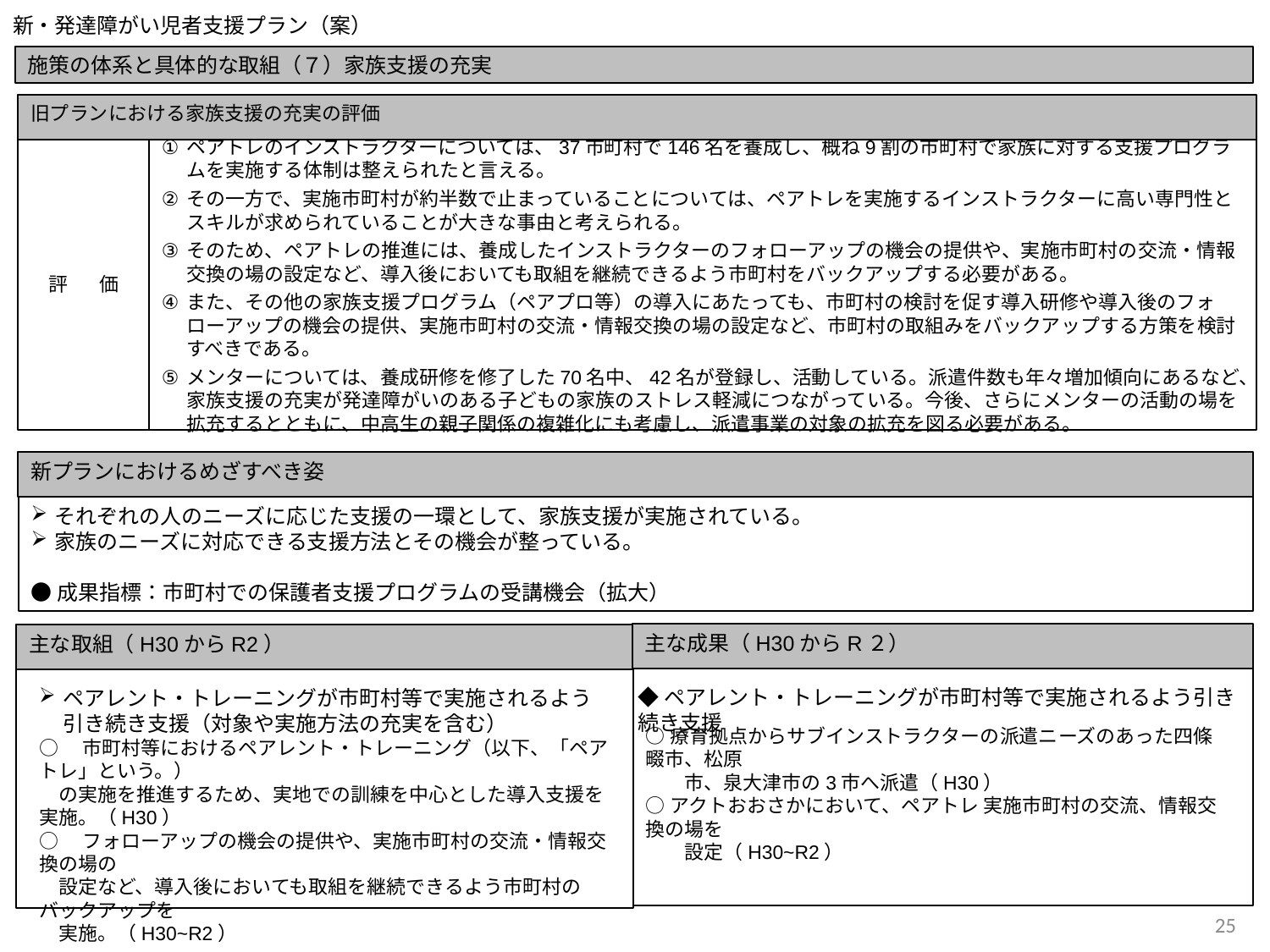

# 新・発達障がい児者支援プラン（案）
施策の体系と具体的な取組（７）家族支援の充実
旧プランにおける家族支援の充実の評価
評       価
ペアトレのインストラクターについては、37市町村で146名を養成し、概ね9割の市町村で家族に対する支援プログラムを実施する体制は整えられたと言える。
その一方で、実施市町村が約半数で止まっていることについては、ペアトレを実施するインストラクターに高い専門性とスキルが求められていることが大きな事由と考えられる。
そのため、ペアトレの推進には、養成したインストラクターのフォローアップの機会の提供や、実施市町村の交流・情報交換の場の設定など、導入後においても取組を継続できるよう市町村をバックアップする必要がある。
また、その他の家族支援プログラム（ペアプロ等）の導入にあたっても、市町村の検討を促す導入研修や導入後のフォローアップの機会の提供、実施市町村の交流・情報交換の場の設定など、市町村の取組みをバックアップする方策を検討すべきである。
メンターについては、養成研修を修了した70名中、42名が登録し、活動している。派遣件数も年々増加傾向にあるなど、家族支援の充実が発達障がいのある子どもの家族のストレス軽減につながっている。今後、さらにメンターの活動の場を拡充するとともに、中高生の親子関係の複雑化にも考慮し、派遣事業の対象の拡充を図る必要がある。

新プランにおけるめざすべき姿
それぞれの人のニーズに応じた支援の一環として、家族支援が実施されている。
家族のニーズに対応できる支援方法とその機会が整っている。

●成果指標：市町村での保護者支援プログラムの受講機会（拡大）

主な成果（H30からR２）
主な取組（H30からR2）

◆ペアレント・トレーニングが市町村等で実施されるよう引き続き支援
ペアレント・トレーニングが市町村等で実施されるよう引き続き支援（対象や実施方法の充実を含む）
○　市町村等におけるペアレント・トレーニング（以下、「ペアトレ」という。）
　の実施を推進するため、実地での訓練を中心とした導入支援を実施。（H30）
○　フォローアップの機会の提供や、実施市町村の交流・情報交換の場の
　設定など、導入後においても取組を継続できるよう市町村のバックアップを
　実施。（H30~R2）
　※家族支援には養育者を含む。
○療育拠点からサブインストラクターの派遣ニーズのあった四條畷市、松原
　　市、泉大津市の3市へ派遣（H30）
○アクトおおさかにおいて、ペアトレ 実施市町村の交流、情報交換の場を
　　設定（H30~R2）

25